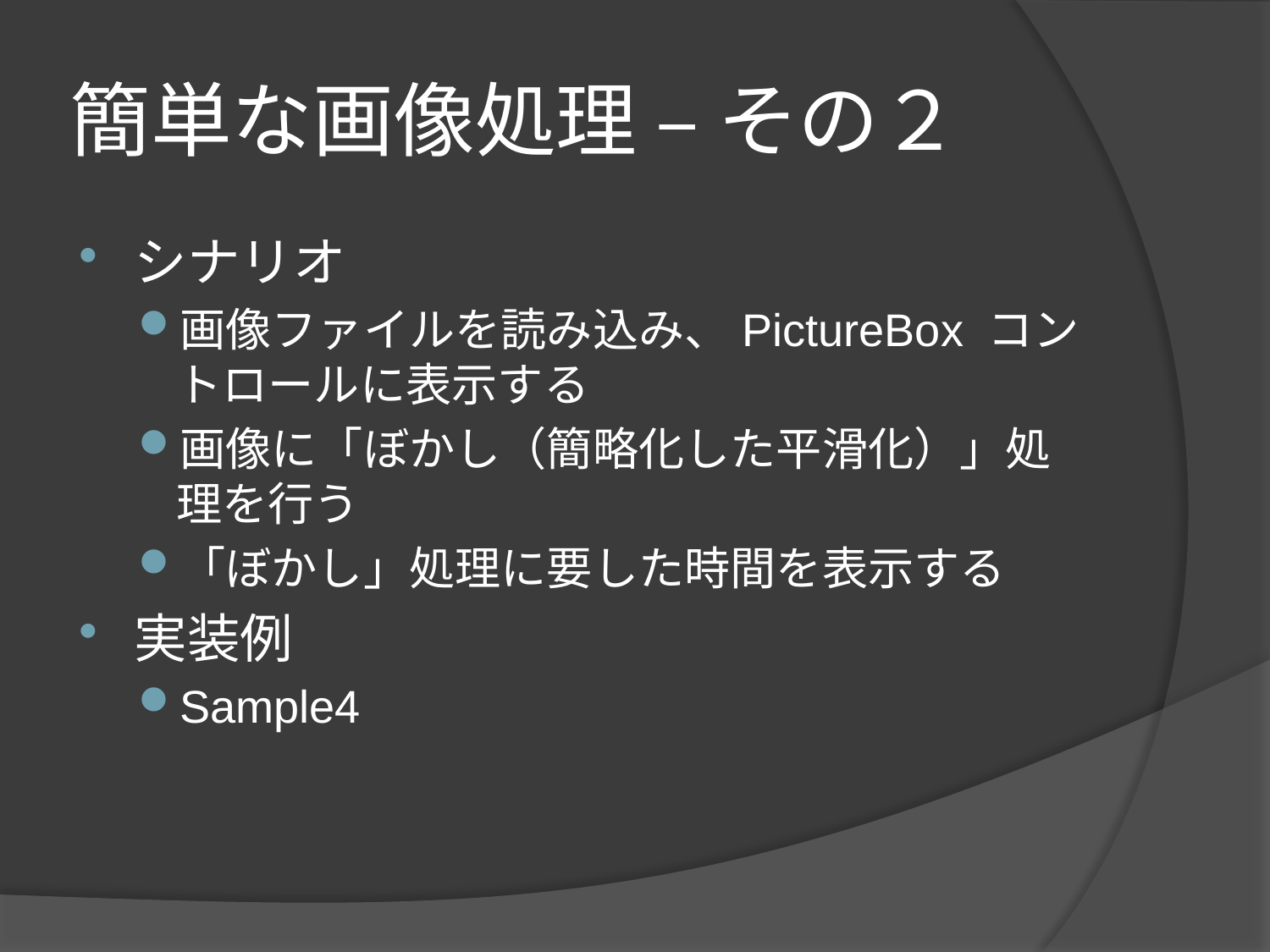

# 簡単な画像処理 – その２
シナリオ
画像ファイルを読み込み、PictureBox コントロールに表示する
画像に「ぼかし（簡略化した平滑化）」処理を行う
「ぼかし」処理に要した時間を表示する
実装例
Sample4